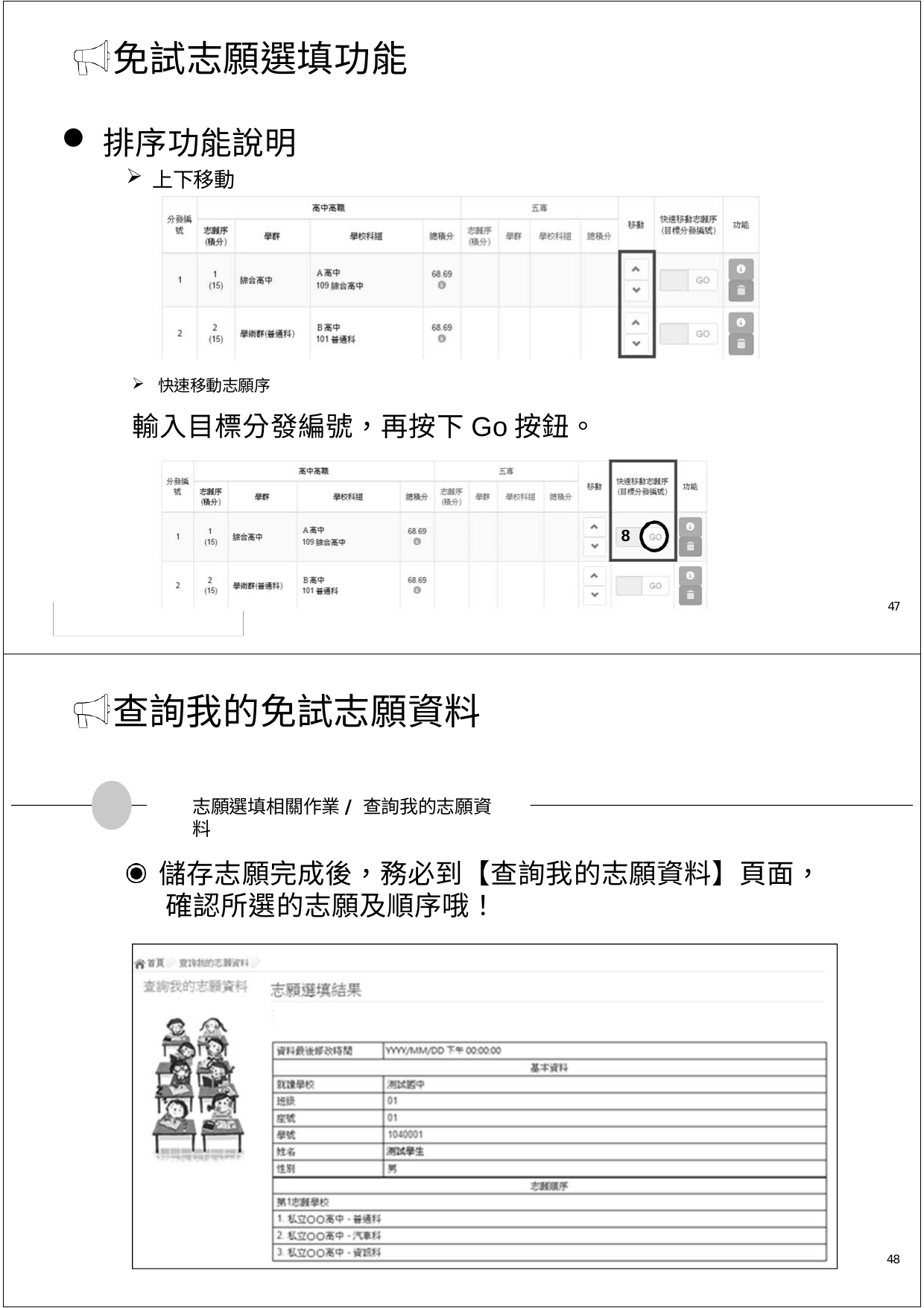

# 免試志願選填功能

排序功能說明
上下移動

快速移動志願序
輸入目標分發編號，再按下Go按鈕。

8
47

查詢我的免試志願資料

志願選填相關作業/ 查詢我的志願資料

儲存志願完成後，務必到【查詢我的志願資料】頁面，  確認所選的志願及順序哦！

48